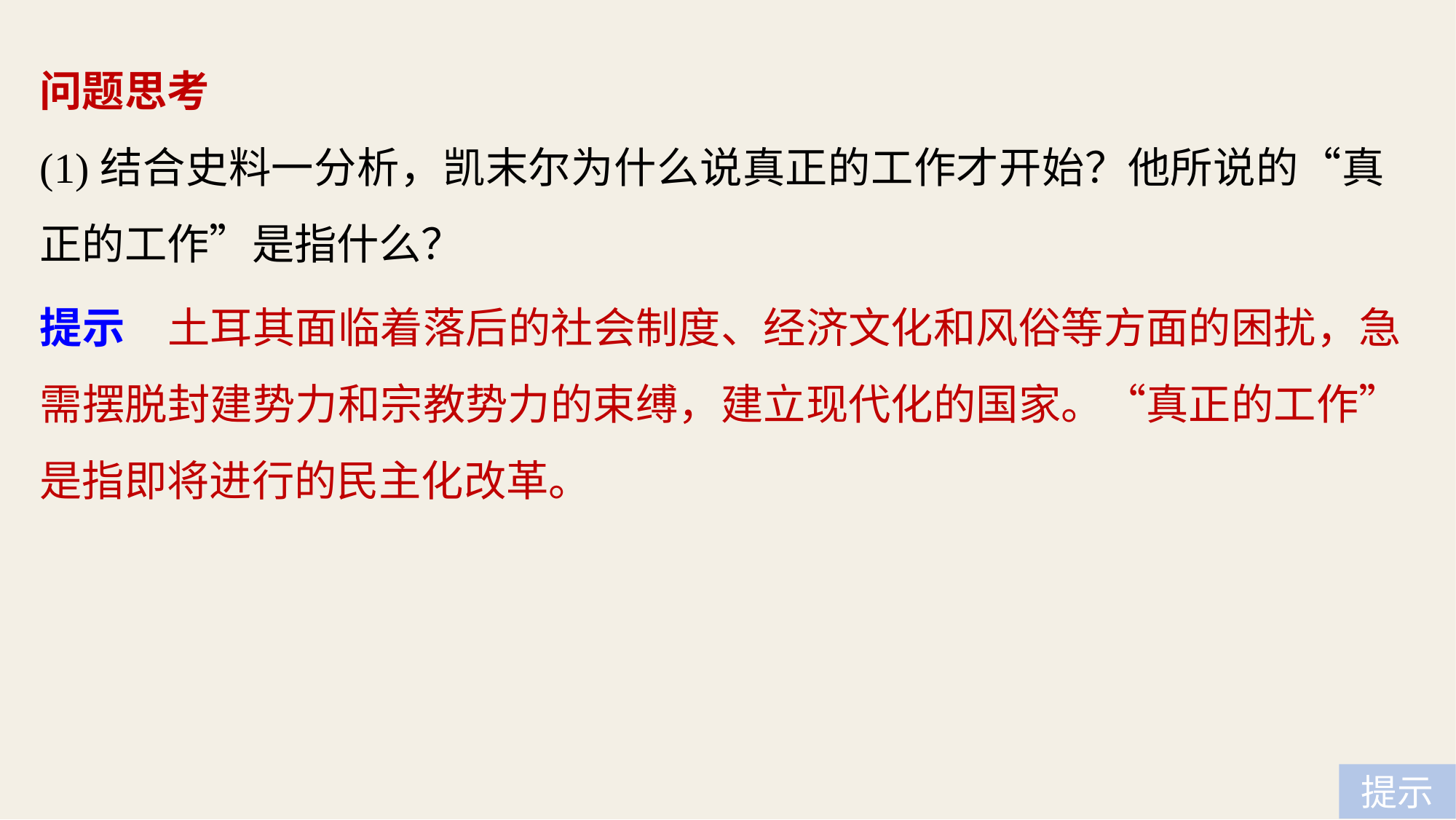

问题思考
(1)结合史料一分析，凯末尔为什么说真正的工作才开始？他所说的“真正的工作”是指什么？
提示　土耳其面临着落后的社会制度、经济文化和风俗等方面的困扰，急需摆脱封建势力和宗教势力的束缚，建立现代化的国家。“真正的工作”是指即将进行的民主化改革。
提示